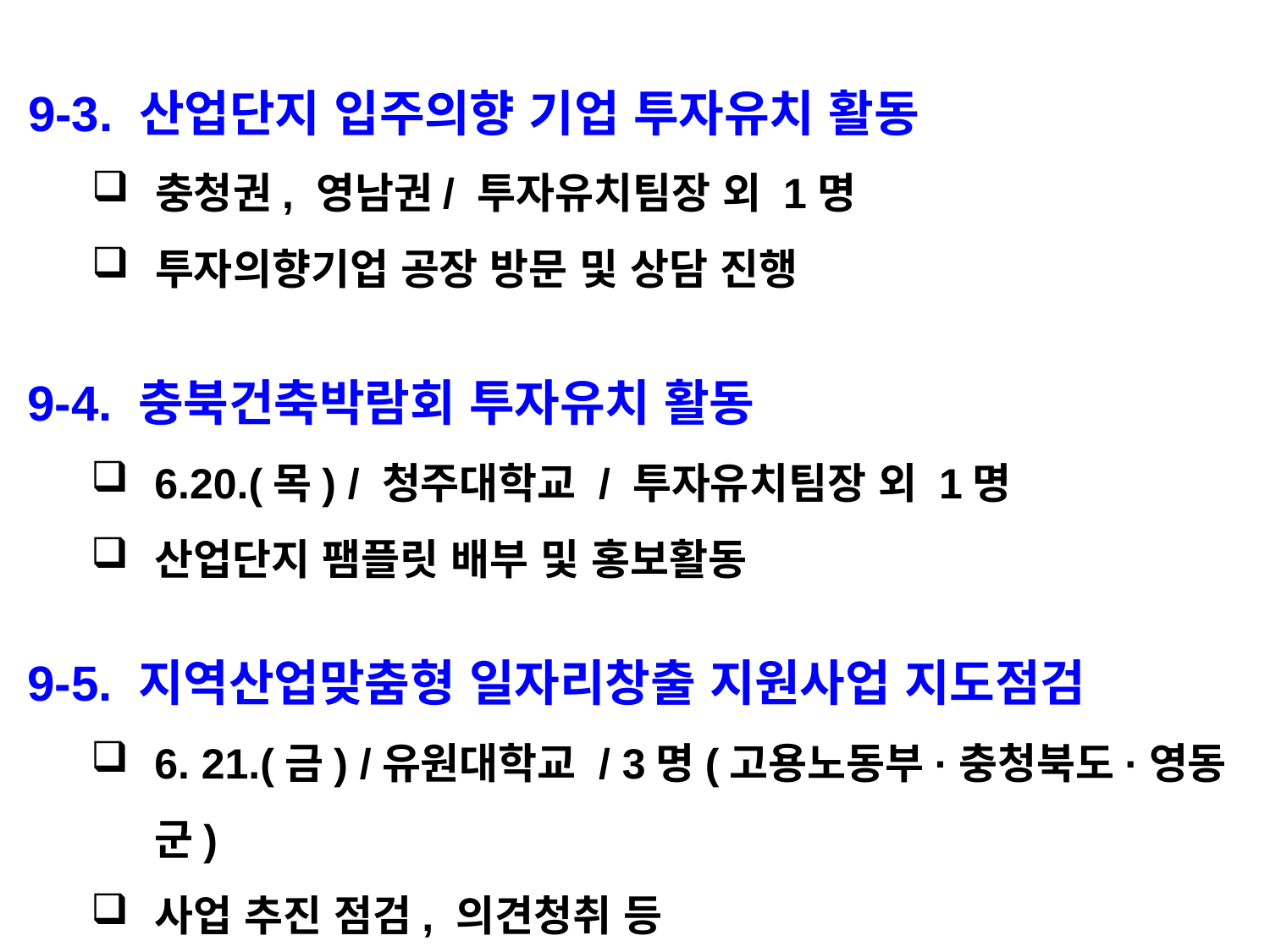

9-3. 산업단지 입주의향 기업 투자유치 활동
충청권, 영남권/ 투자유치팀장 외 1명
투자의향기업 공장 방문 및 상담 진행
9-4. 충북건축박람회 투자유치 활동
6.20.(목) / 청주대학교 / 투자유치팀장 외 1명
산업단지 팸플릿 배부 및 홍보활동
9-5. 지역산업맞춤형 일자리창출 지원사업 지도점검
6. 21.(금) /유원대학교 / 3명(고용노동부·충청북도·영동군)
사업 추진 점검, 의견청취 등